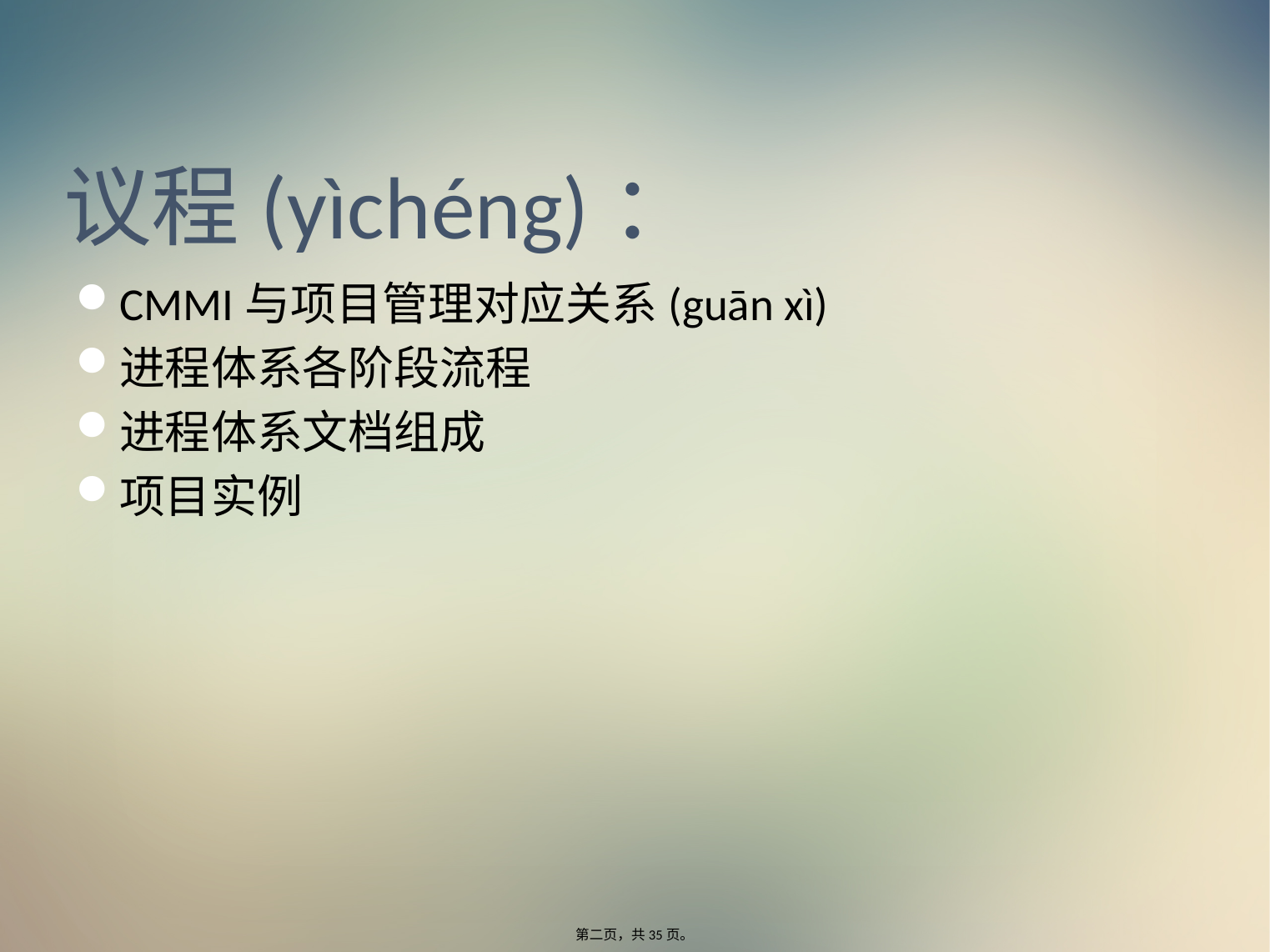

议程(yìchéng)：
CMMI与项目管理对应关系(guān xì)
进程体系各阶段流程
进程体系文档组成
项目实例
第二页，共35页。